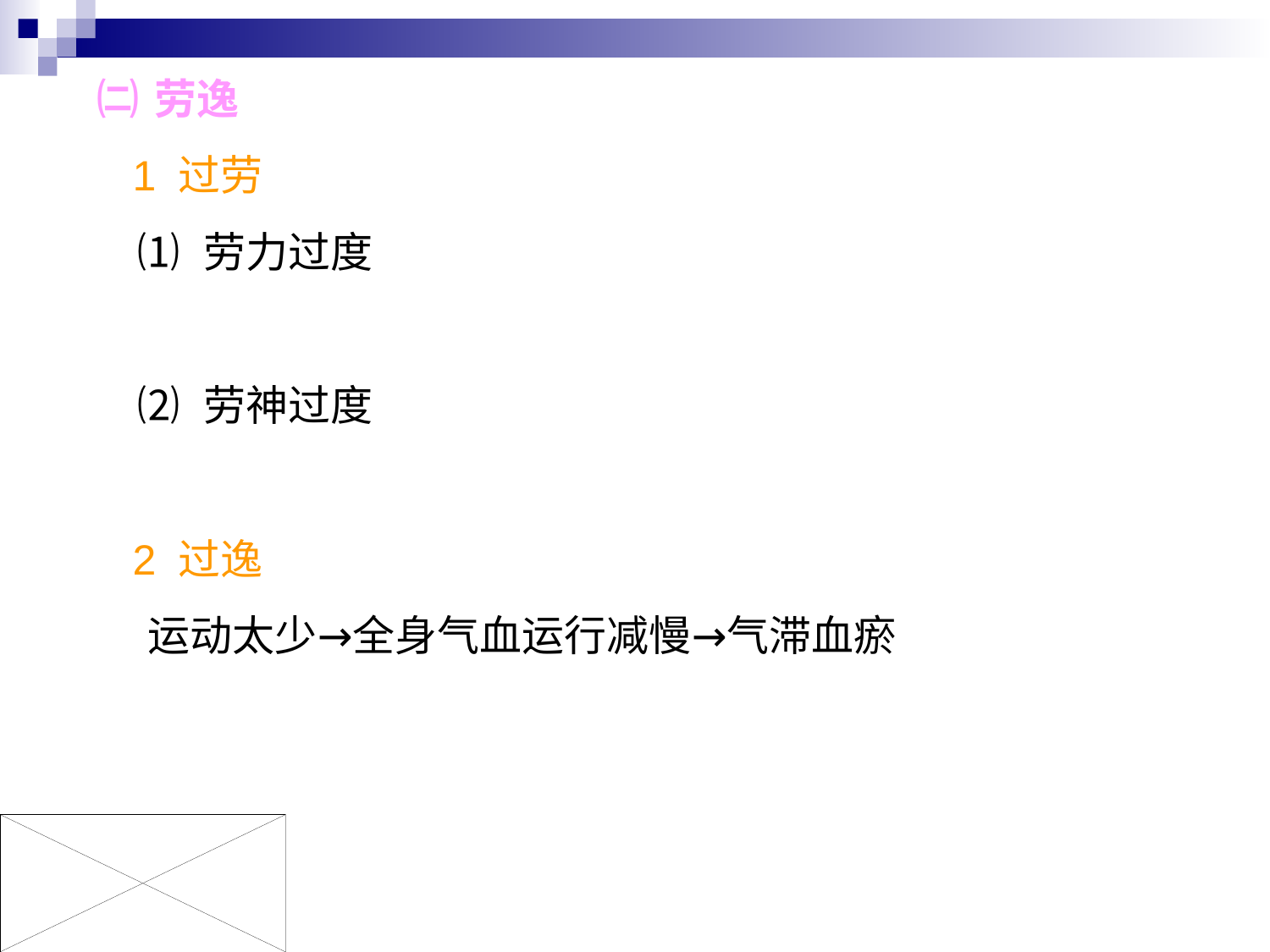

㈡ 劳逸
   1 过劳
   ⑴ 劳力过度

   ⑵ 劳神过度

   2 过逸
   运动太少→全身气血运行减慢→气滞血瘀